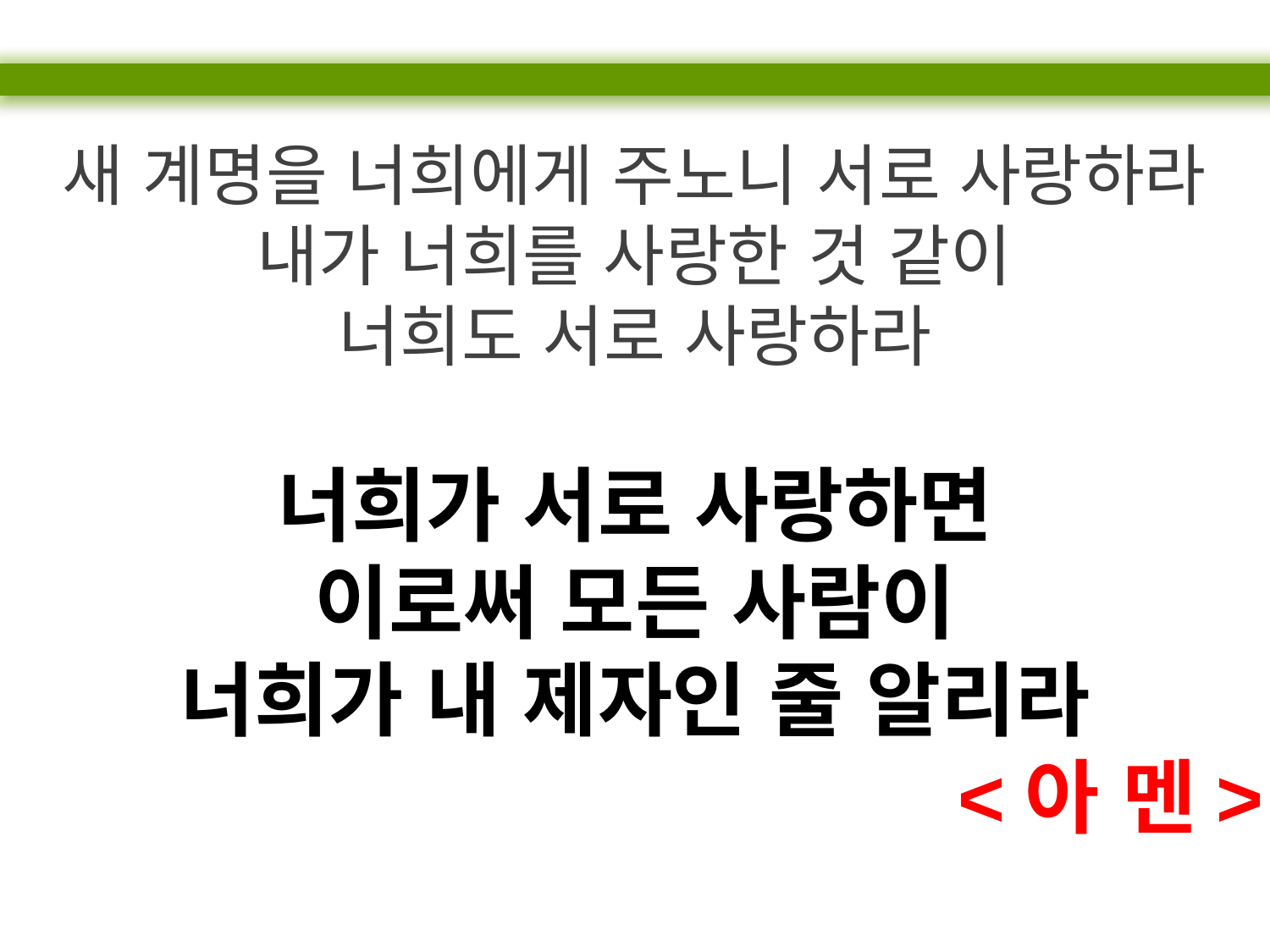

새 계명을 너희에게 주노니 서로 사랑하라 내가 너희를 사랑한 것 같이
너희도 서로 사랑하라
너희가 서로 사랑하면
이로써 모든 사람이
너희가 내 제자인 줄 알리라
<아 멘>